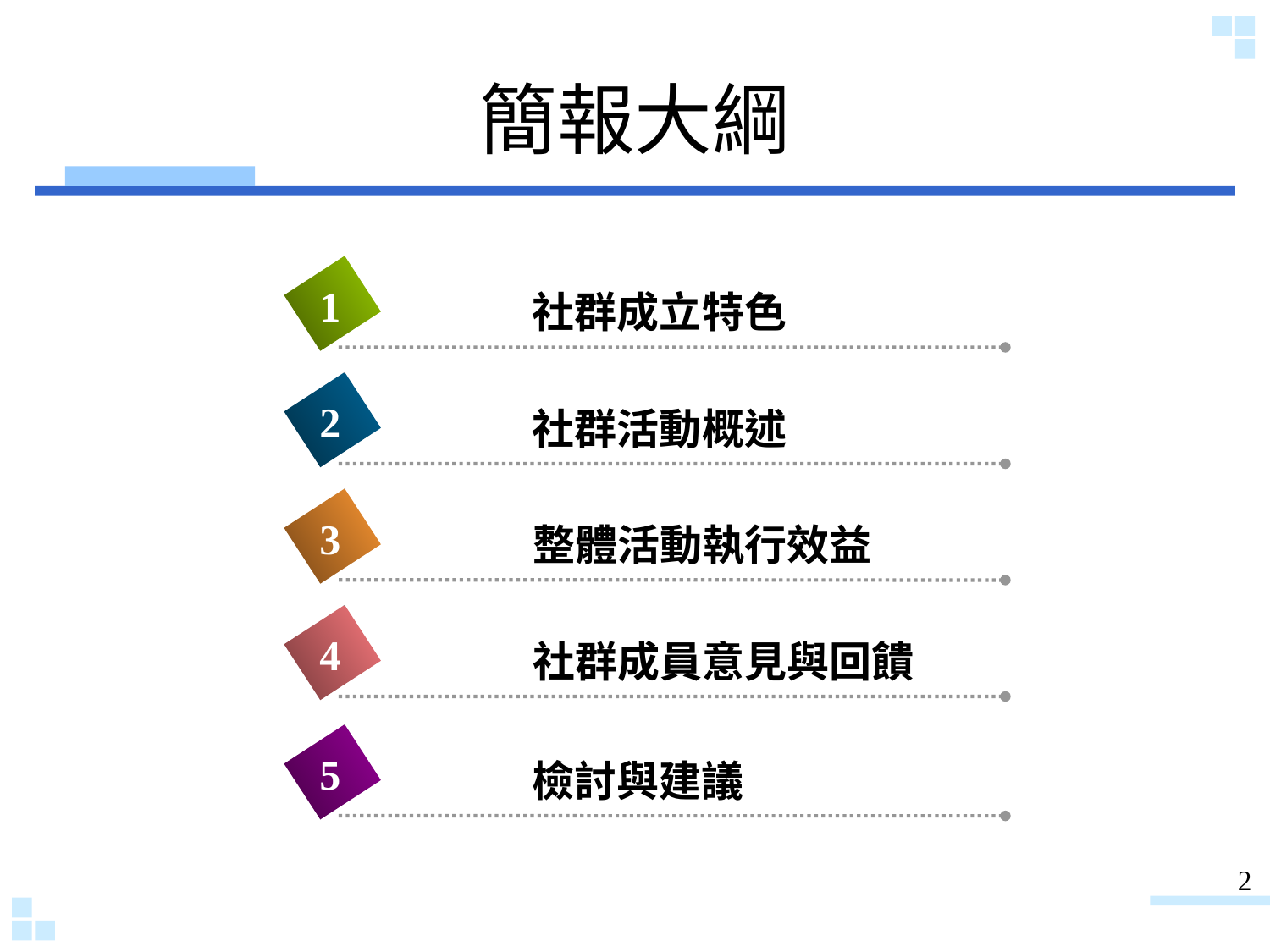

# 簡報大綱

1
社群成立特色

2
社群活動概述

3
整體活動執行效益

4
社群成員意見與回饋

5
檢討與建議

2